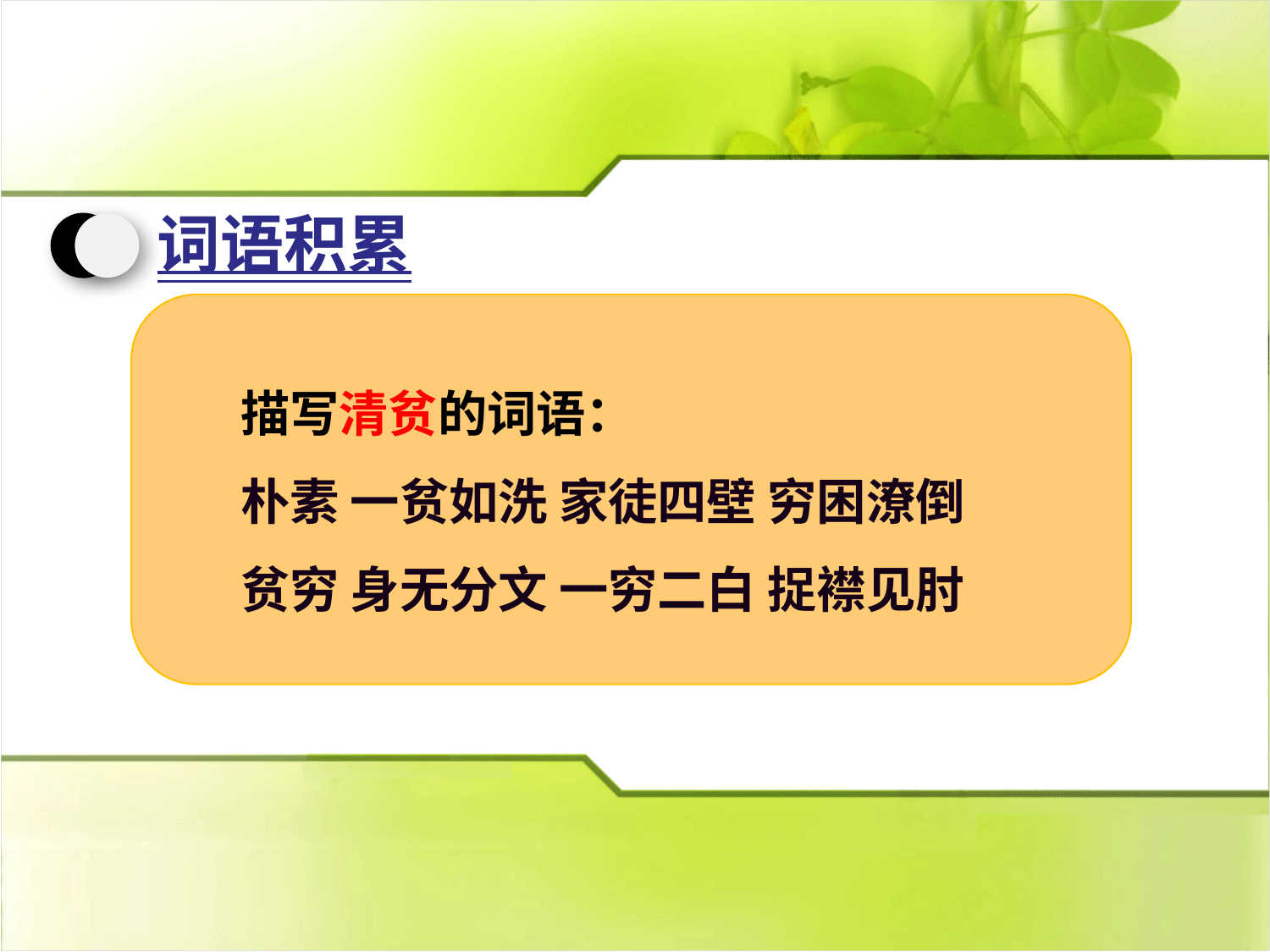

词语积累

描写清贫的词语：
朴素 一贫如洗 家徒四壁 穷困潦倒
贫穷 身无分文 一穷二白 捉襟见肘